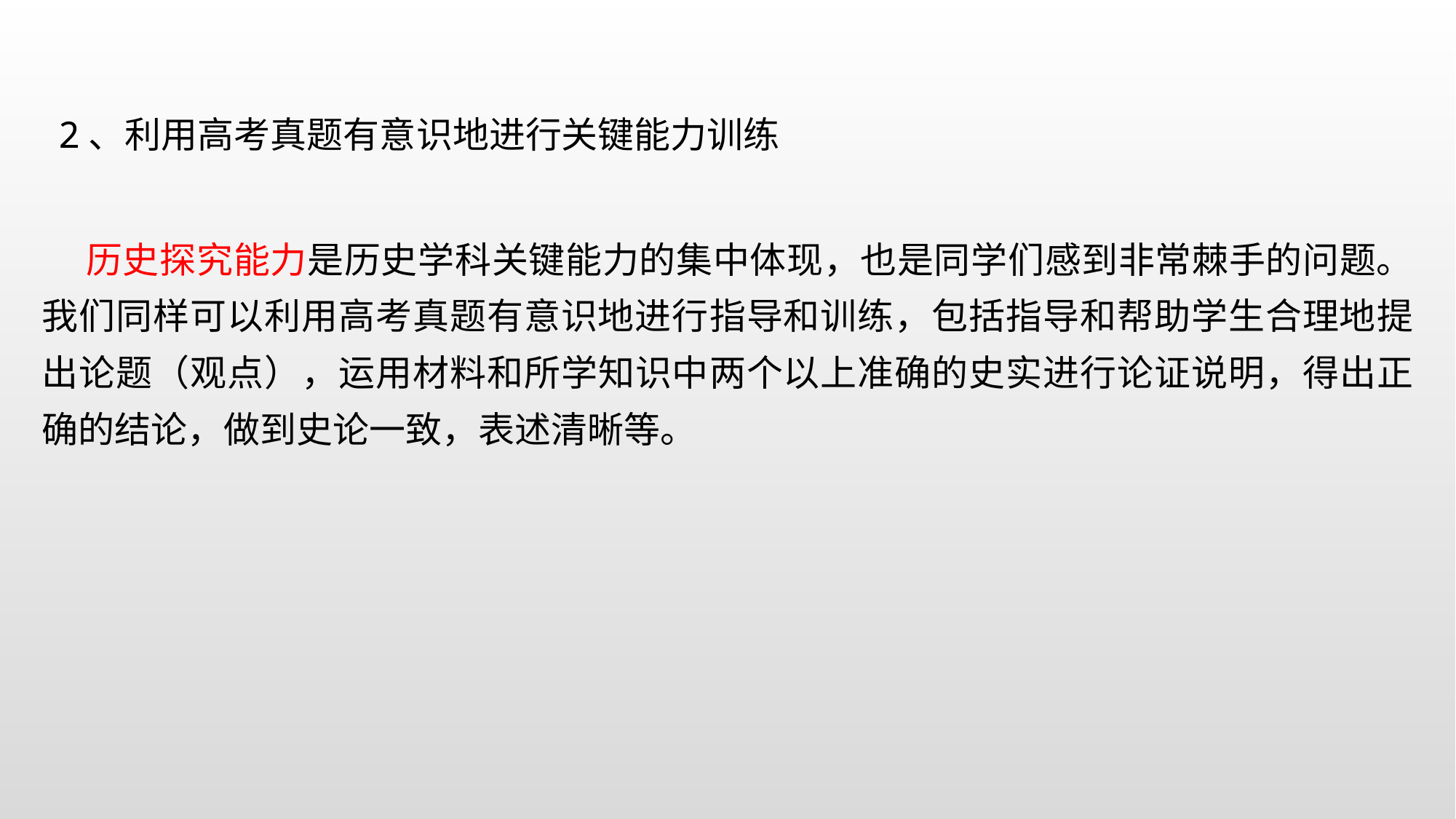

2、利用高考真题有意识地进行关键能力训练
    历史探究能力是历史学科关键能力的集中体现，也是同学们感到非常棘手的问题。我们同样可以利用高考真题有意识地进行指导和训练，包括指导和帮助学生合理地提出论题（观点），运用材料和所学知识中两个以上准确的史实进行论证说明，得出正确的结论，做到史论一致，表述清晰等。